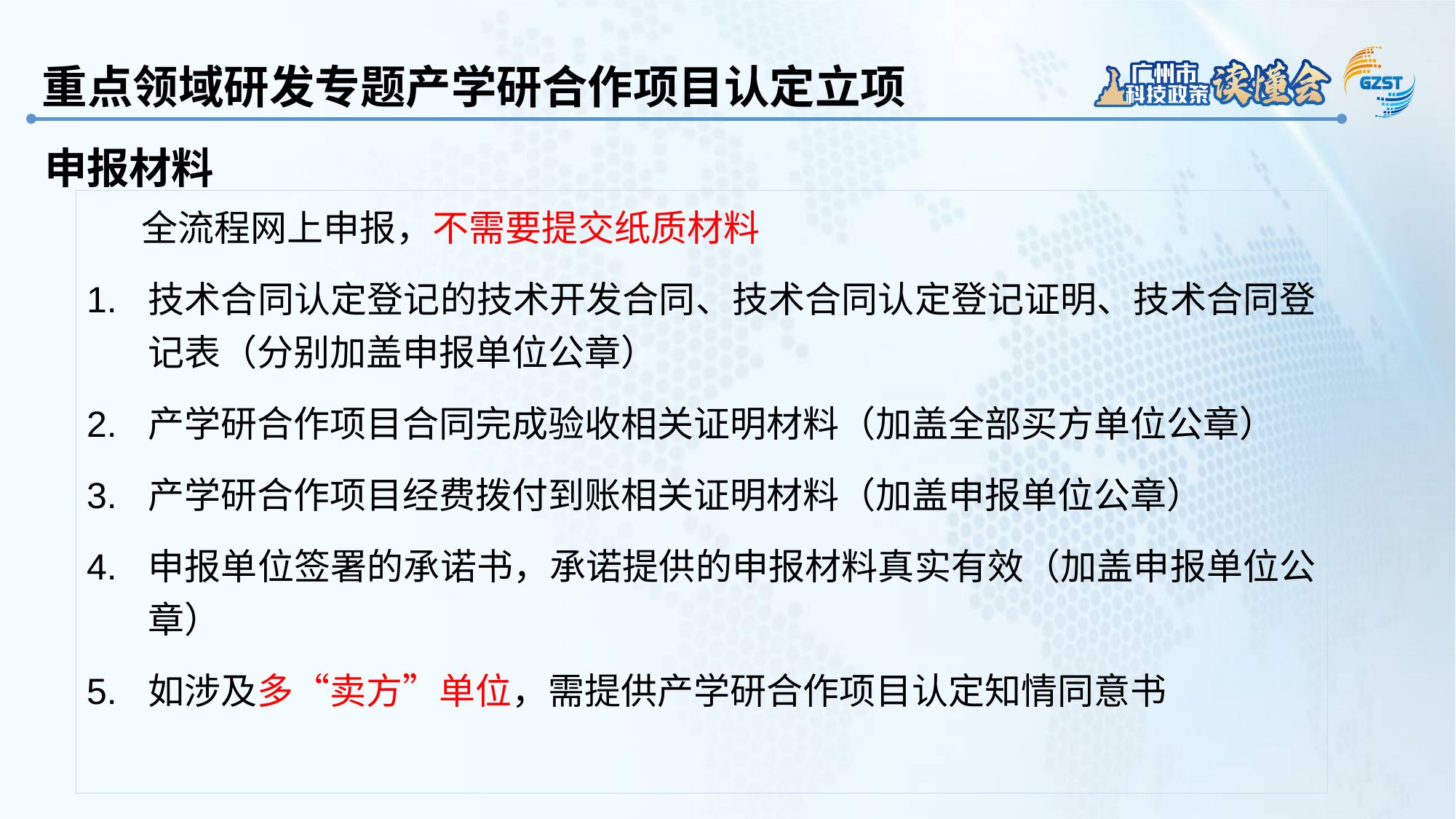

重点领域研发专题产学研合作项目认定立项
申报材料
全流程网上申报，不需要提交纸质材料
技术合同认定登记的技术开发合同、技术合同认定登记证明、技术合同登记表（分别加盖申报单位公章）
产学研合作项目合同完成验收相关证明材料（加盖全部买方单位公章）
产学研合作项目经费拨付到账相关证明材料（加盖申报单位公章）
申报单位签署的承诺书，承诺提供的申报材料真实有效（加盖申报单位公章）
如涉及多“卖方”单位，需提供产学研合作项目认定知情同意书